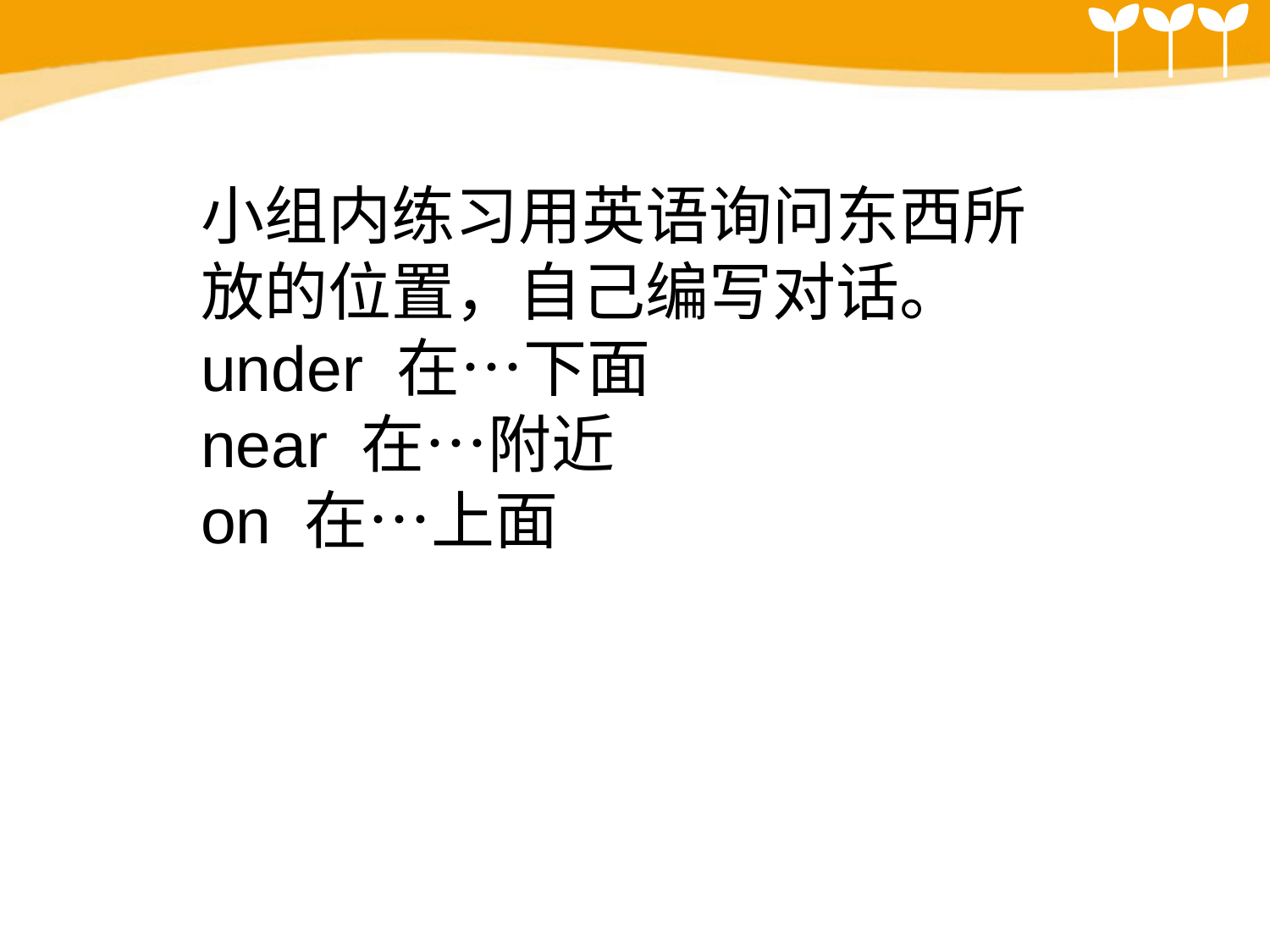

小组内练习用英语询问东西所放的位置，自己编写对话。
under 在…下面
near 在…附近
on 在…上面